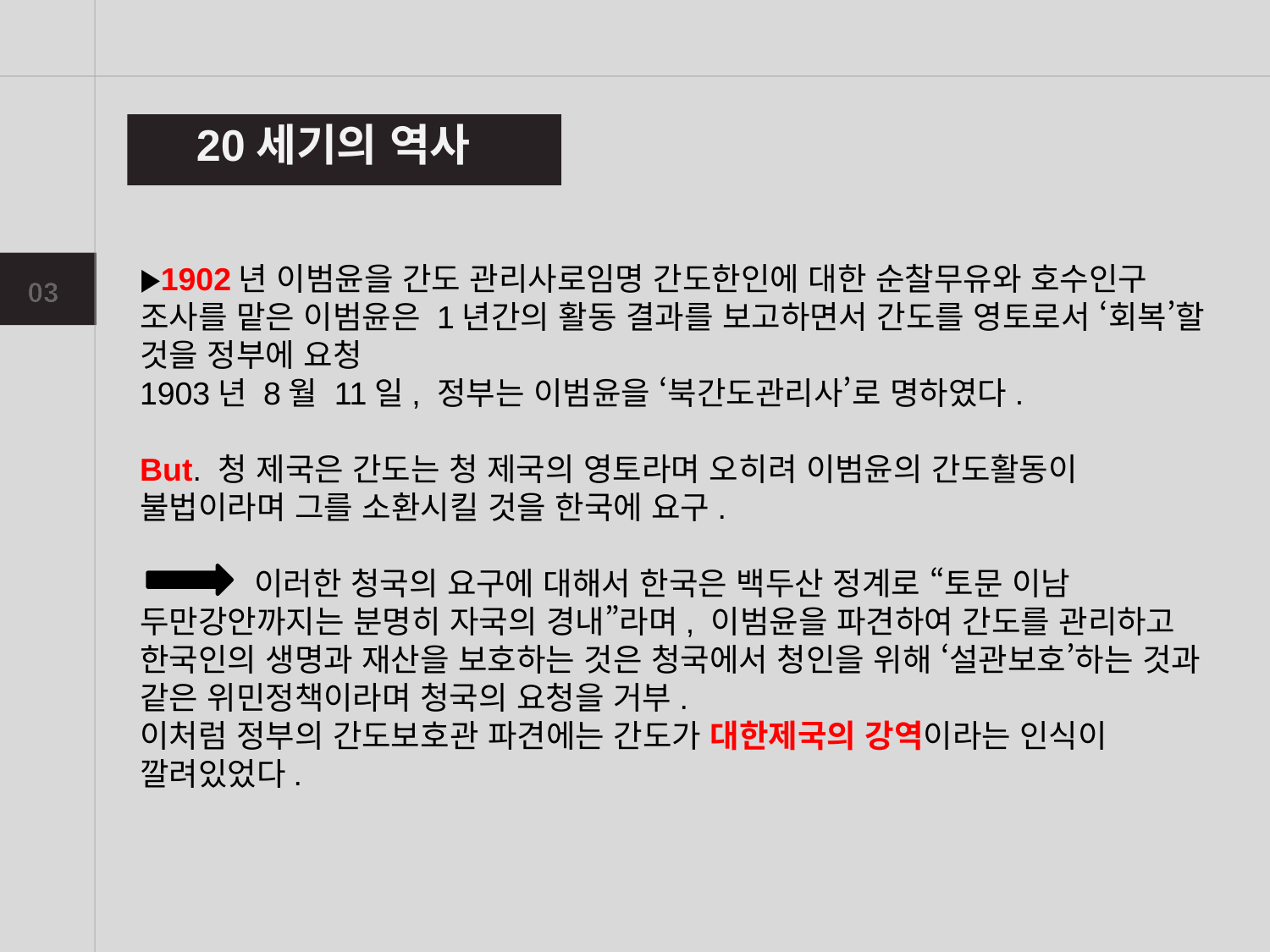

20세기의 역사

01
02

▶1902년 이범윤을 간도 관리사로임명 간도한인에 대한 순찰무유와 호수인구 조사를 맡은 이범윤은 1년간의 활동 결과를 보고하면서 간도를 영토로서 ‘회복’할 것을 정부에 요청
1903년 8월 11일, 정부는 이범윤을 ‘북간도관리사’로 명하였다.

But. 청 제국은 간도는 청 제국의 영토라며 오히려 이범윤의 간도활동이 불법이라며 그를 소환시킬 것을 한국에 요구.

            이러한 청국의 요구에 대해서 한국은 백두산 정계로 “토문 이남
두만강안까지는 분명히 자국의 경내”라며, 이범윤을 파견하여 간도를 관리하고 한국인의 생명과 재산을 보호하는 것은 청국에서 청인을 위해 ‘설관보호’하는 것과 같은 위민정책이라며 청국의 요청을 거부.
이처럼 정부의 간도보호관 파견에는 간도가 대한제국의 강역이라는 인식이 깔려있었다.

03
04
05
06
07